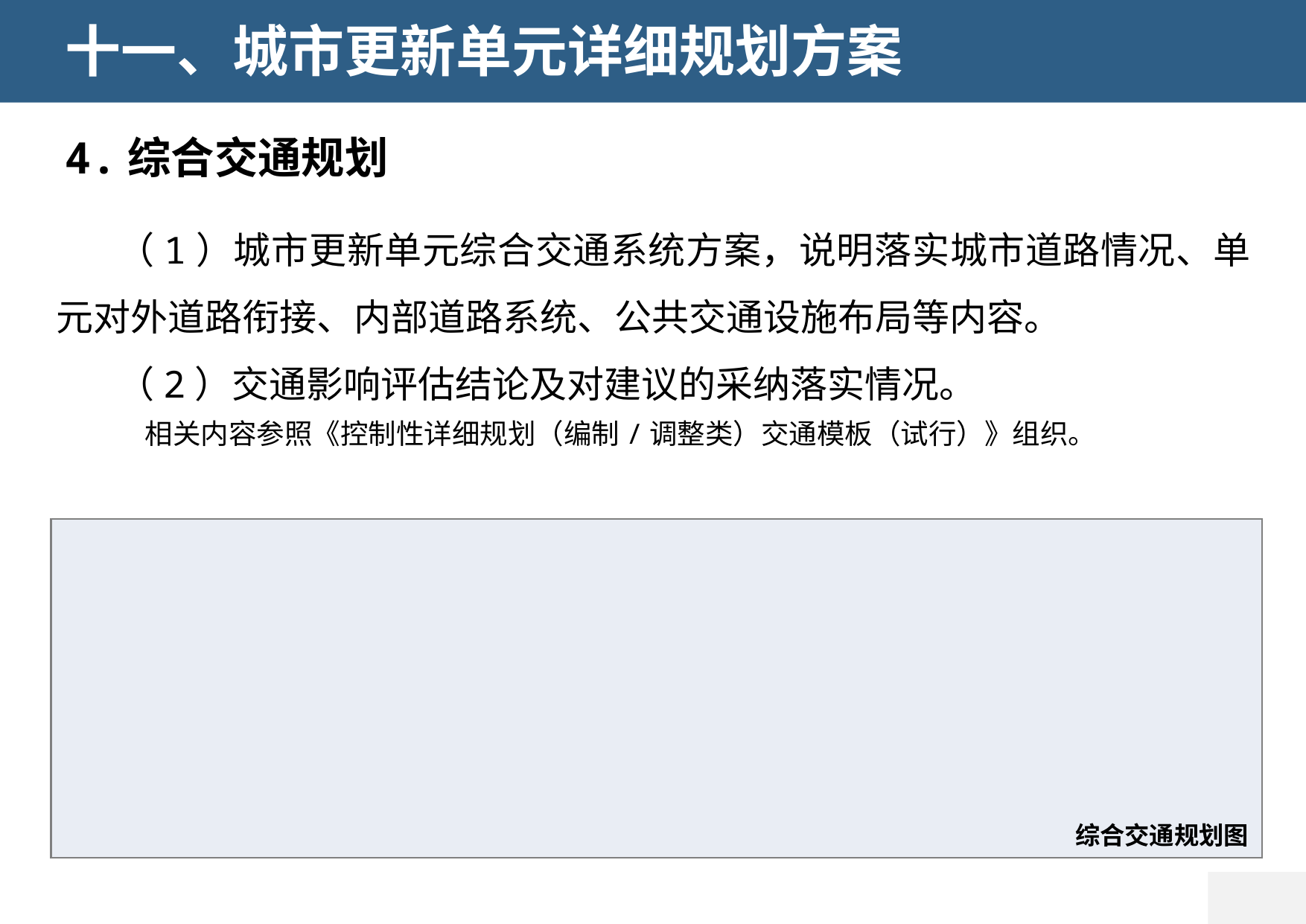

十一、城市更新单元详细规划方案
4.综合交通规划
（1）城市更新单元综合交通系统方案，说明落实城市道路情况、单元对外道路衔接、内部道路系统、公共交通设施布局等内容。
（2）交通影响评估结论及对建议的采纳落实情况。
相关内容参照《控制性详细规划（编制/调整类）交通模板（试行）》组织。

综合交通规划图
58